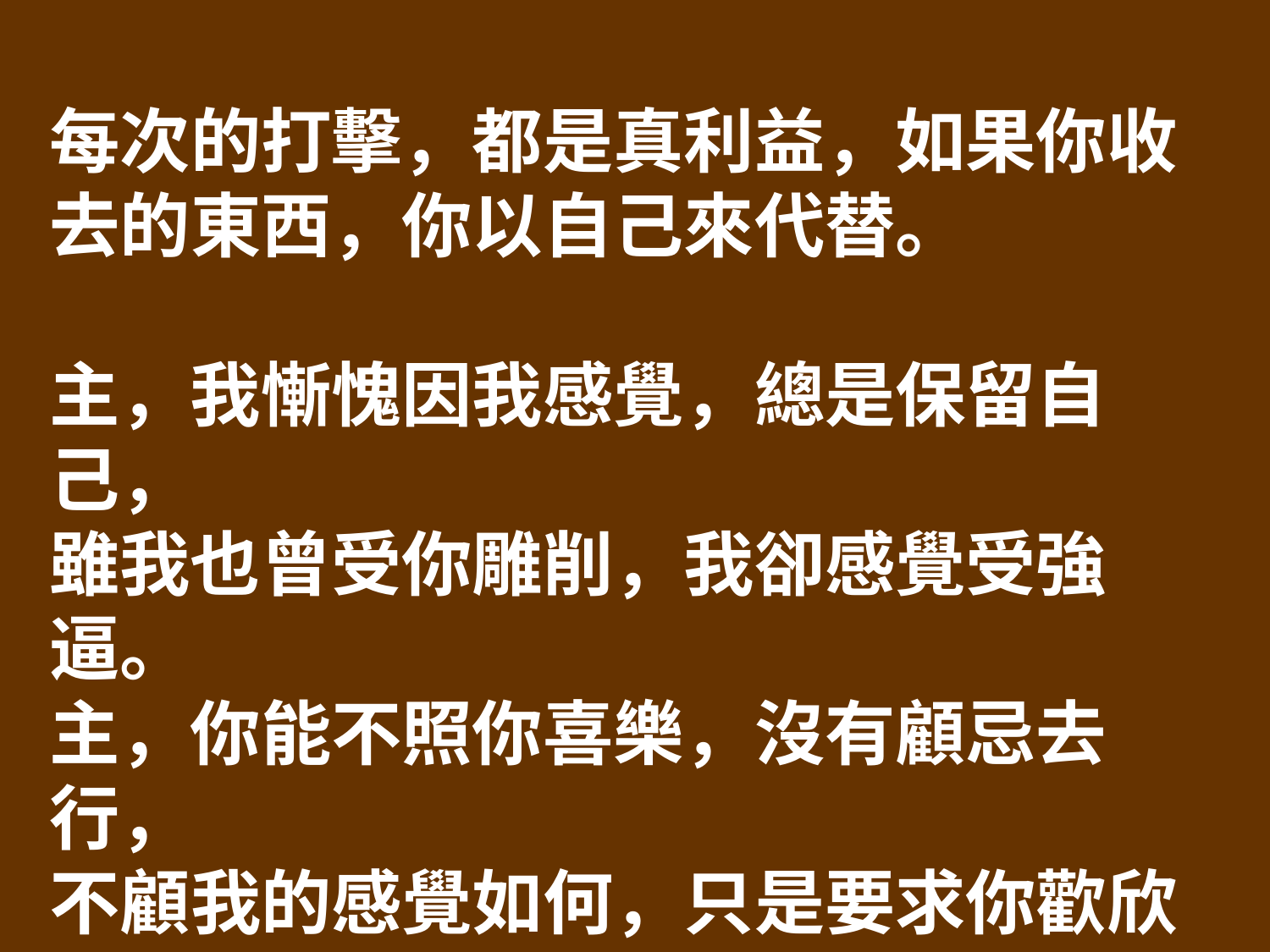

每次的打擊，都是真利益，如果你收去的東西，你以自己來代替。

主，我慚愧因我感覺，總是保留自己，
雖我也曾受你雕削，我卻感覺受強逼。
主，你能不照你喜樂，沒有顧忌去行，
不顧我的感覺如何，只是要求你歡欣
每次的打擊，都是真利益，如果你收去的東西，你以自己來代替。

如果你我所有苦樂，不能完全相同，
要你喜樂，須我負軛，我就願意多苦痛；